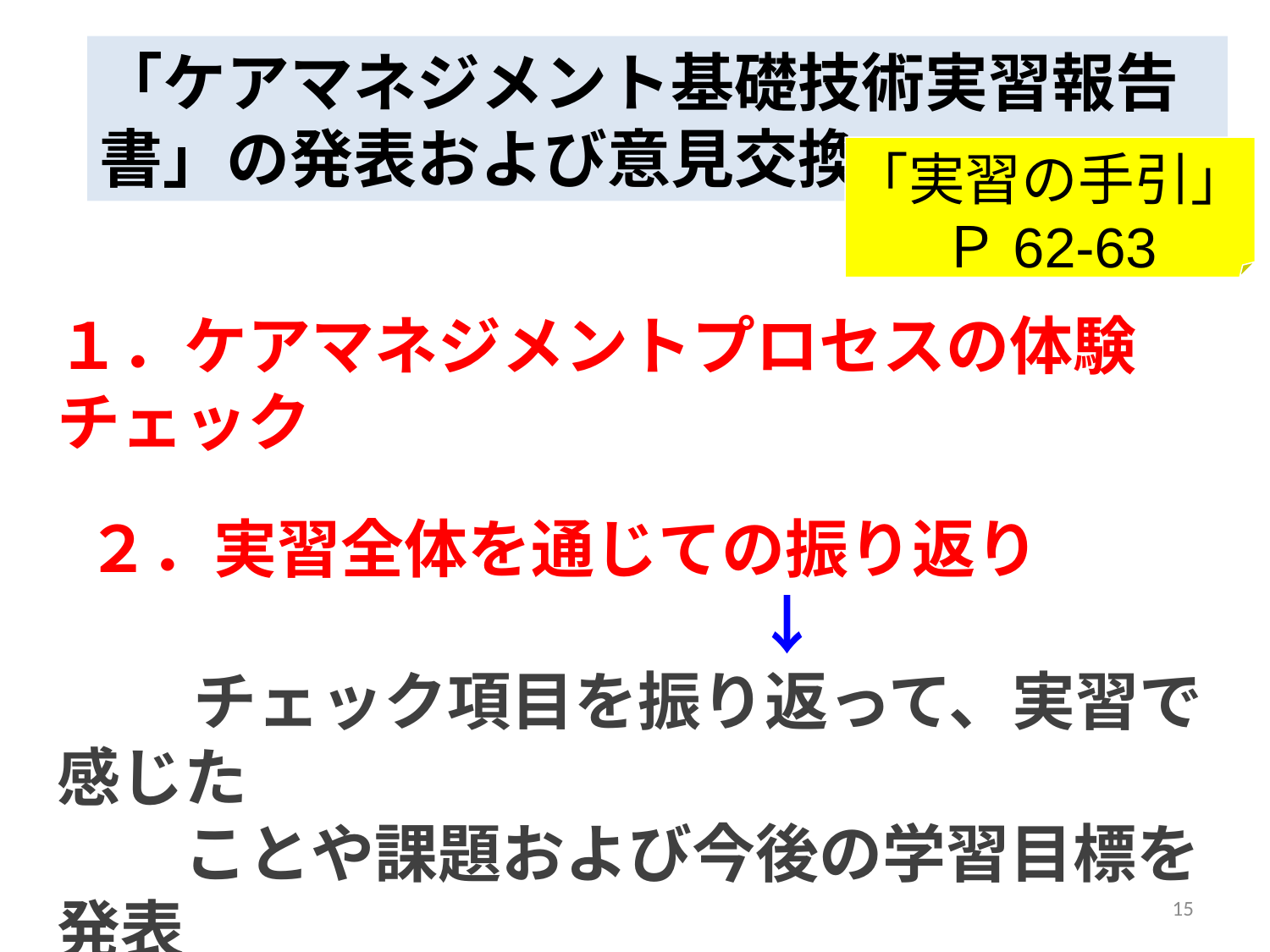

「ケアマネジメント基礎技術実習報告書」の発表および意見交換
「実習の手引」
Ｐ62-63
１．ケアマネジメントプロセスの体験チェック

 ２．実習全体を通じての振り返り
　　　　　　　　　　　↓
 　　チェック項目を振り返って、実習で感じた
　　ことや課題および今後の学習目標を発表
　　します

　         【1人３分×６人＝　２０分　】
15